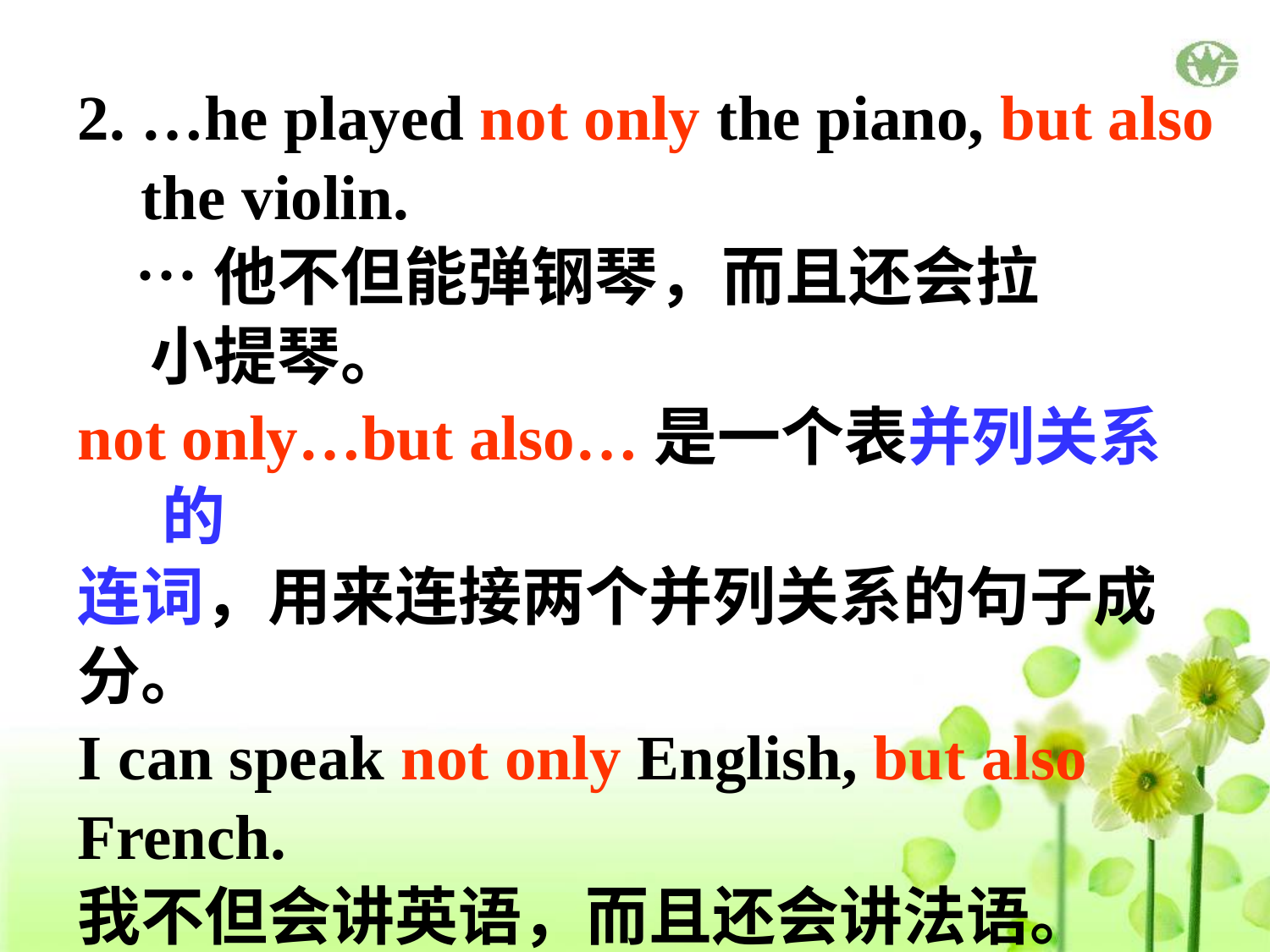

2. …he played not only the piano, but also
    the violin.
    …他不但能弹钢琴，而且还会拉
    小提琴。
not only…but also…是一个表并列关系的
连词，用来连接两个并列关系的句子成
分。
I can speak not only English, but also
French.
我不但会讲英语，而且还会讲法语。